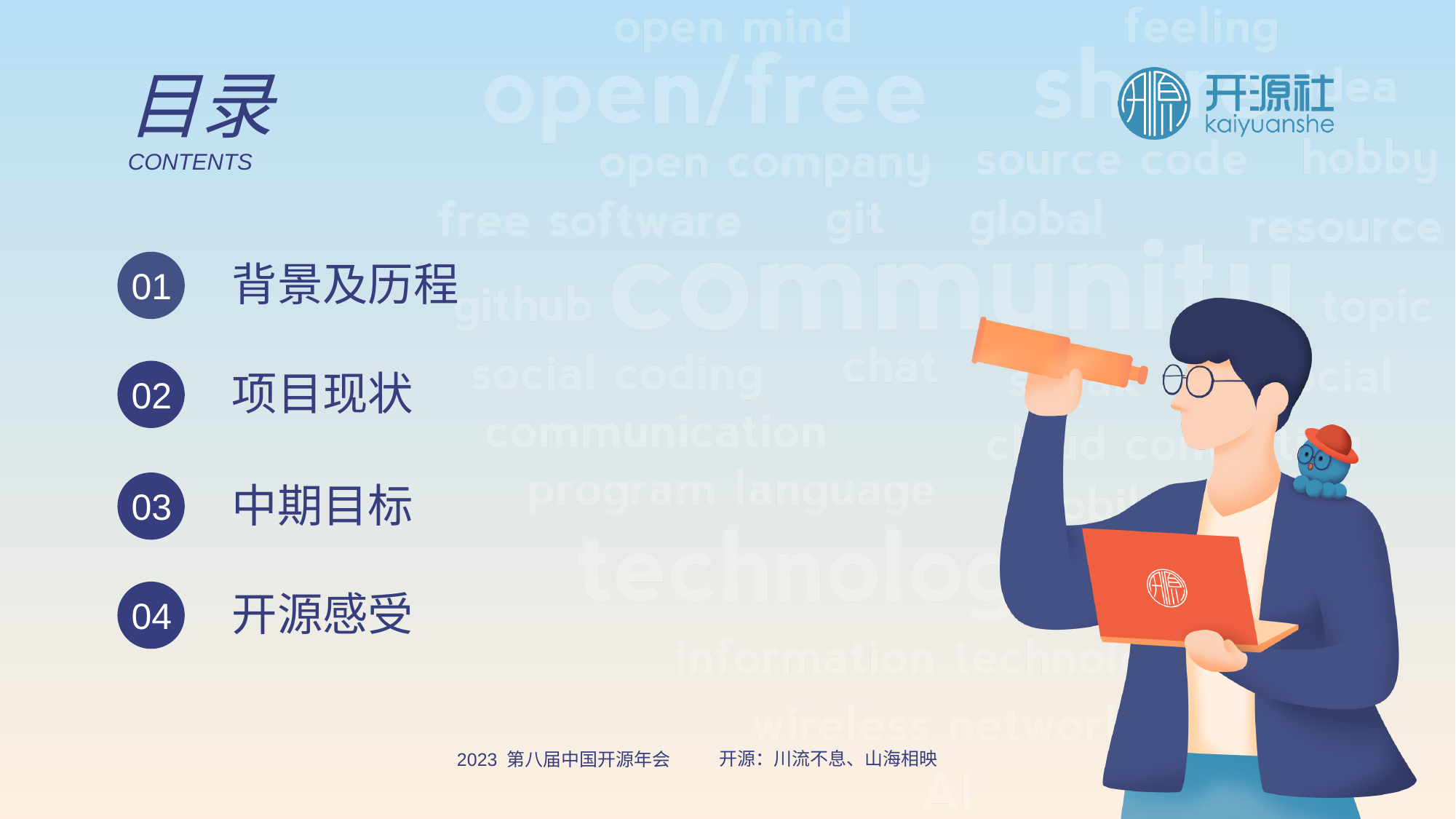

目录
CONTENTS

背景及历程
01

项目现状
02

中期目标
03

开源感受
04